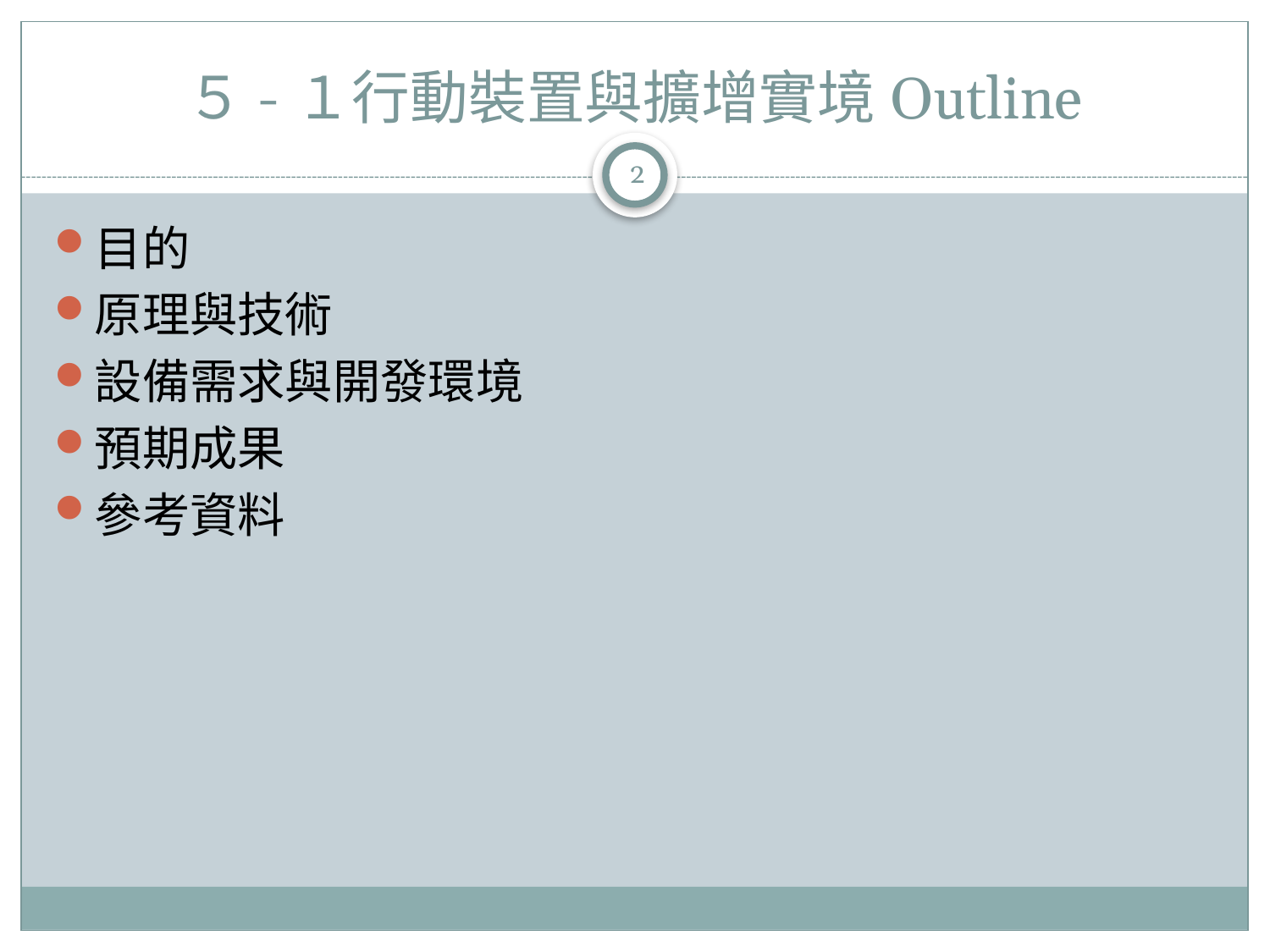

# ５-１行動裝置與擴增實境Outline
2
目的
原理與技術
設備需求與開發環境
預期成果
參考資料